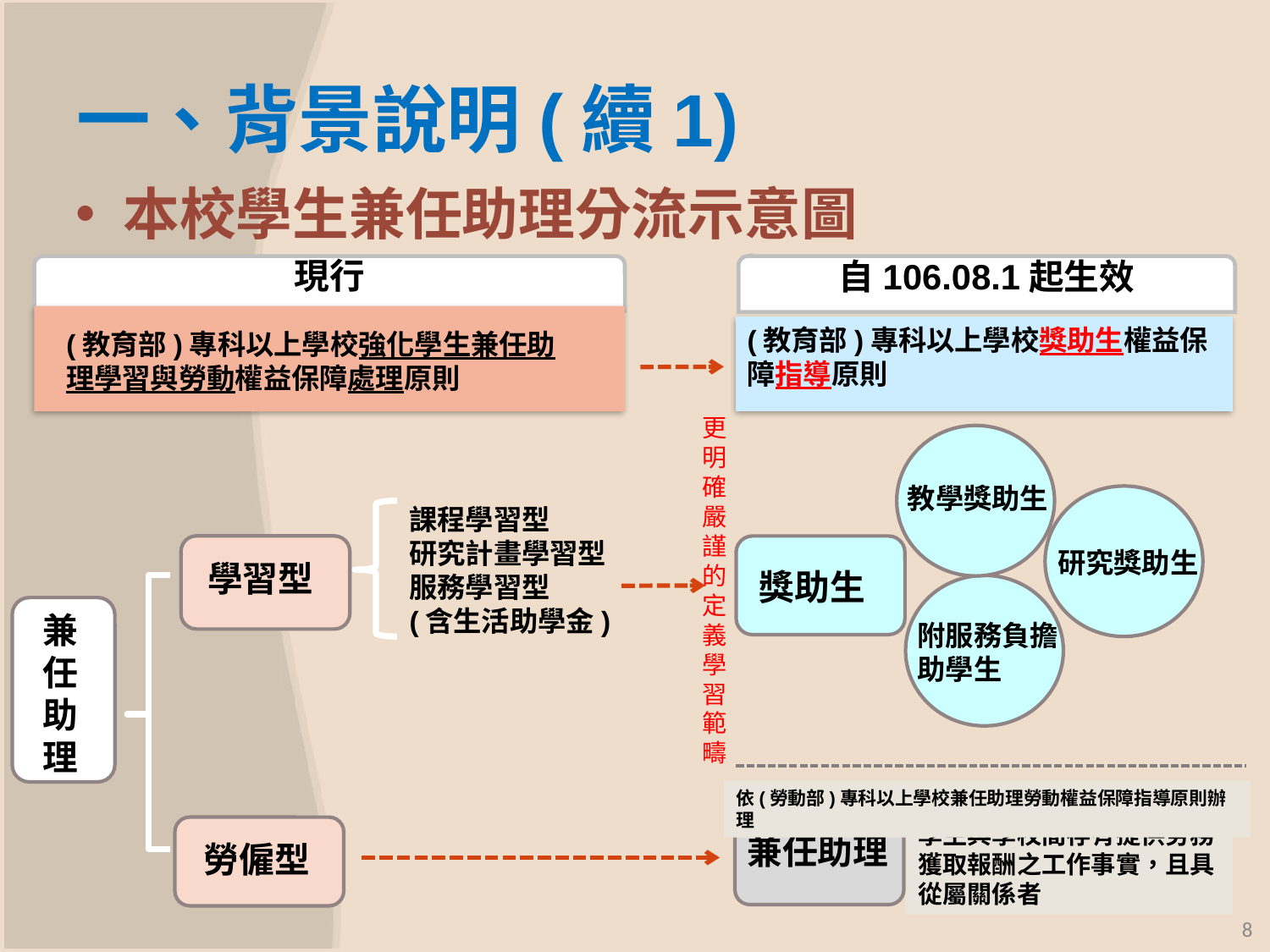

# 一、背景說明(續1)
本校學生兼任助理分流示意圖
現行
自106.08.1起生效

(教育部)專科以上學校獎助生權益保障指導原則

(教育部)專科以上學校強化學生兼任助理學習與勞動權益保障處理原則
更明確嚴謹的定義學習範疇

教學獎助生

課程學習型
研究計畫學習型
服務學習型
(含生活助學金)

研究獎助生
學習型
獎助生

兼任助理
附服務負擔
助學生
依(勞動部)專科以上學校兼任助理勞動權益保障指導原則辦理
學生與學校間存有提供勞務獲取報酬之工作事實，且具從屬關係者

兼任助理
勞僱型
8